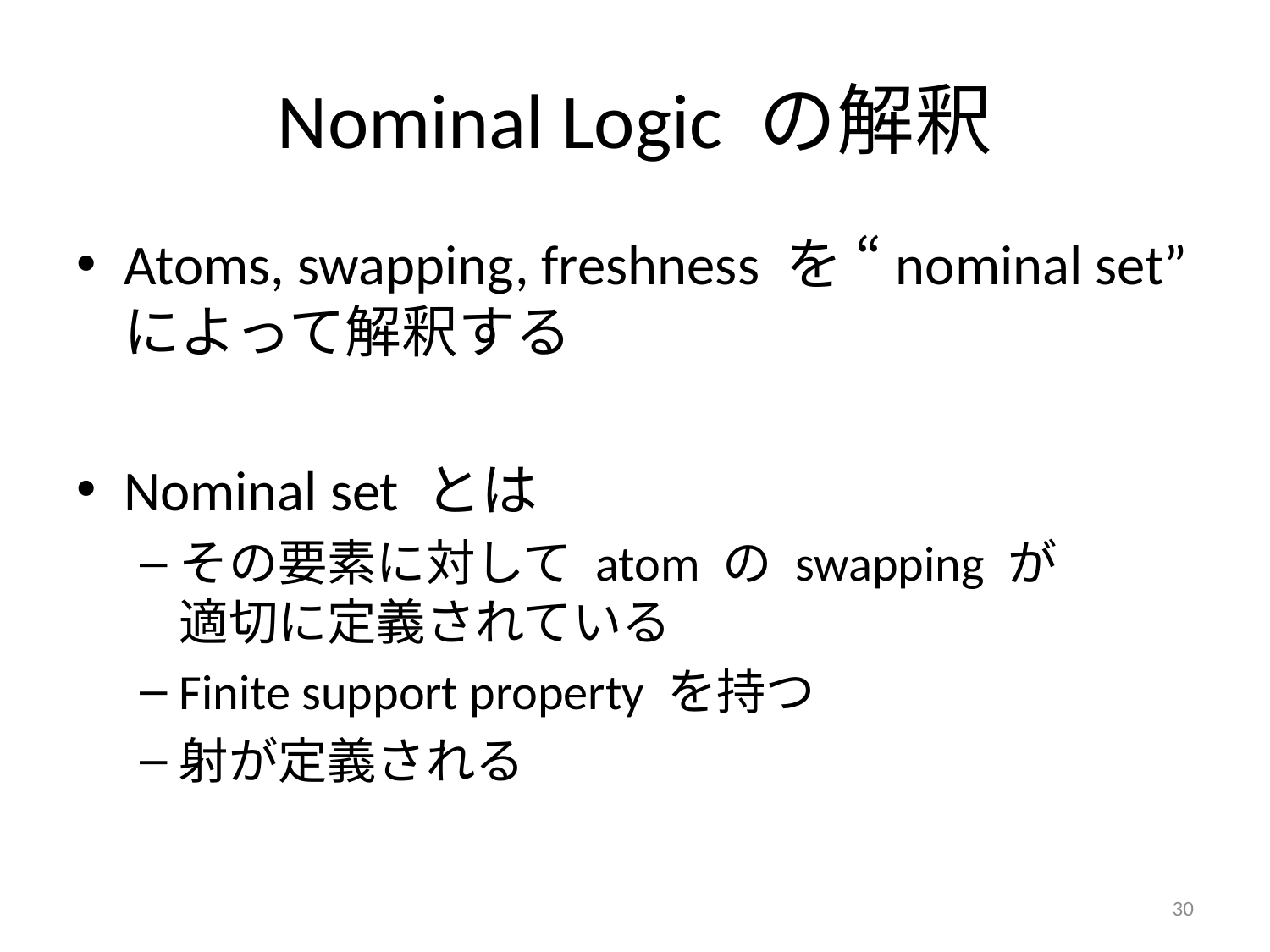

# Nominal Logic の解釈
Atoms, swapping, freshness を “nominal set” によって解釈する

Nominal set とは
その要素に対して atom の swapping が
適切に定義されている
Finite support property を持つ
射が定義される
30